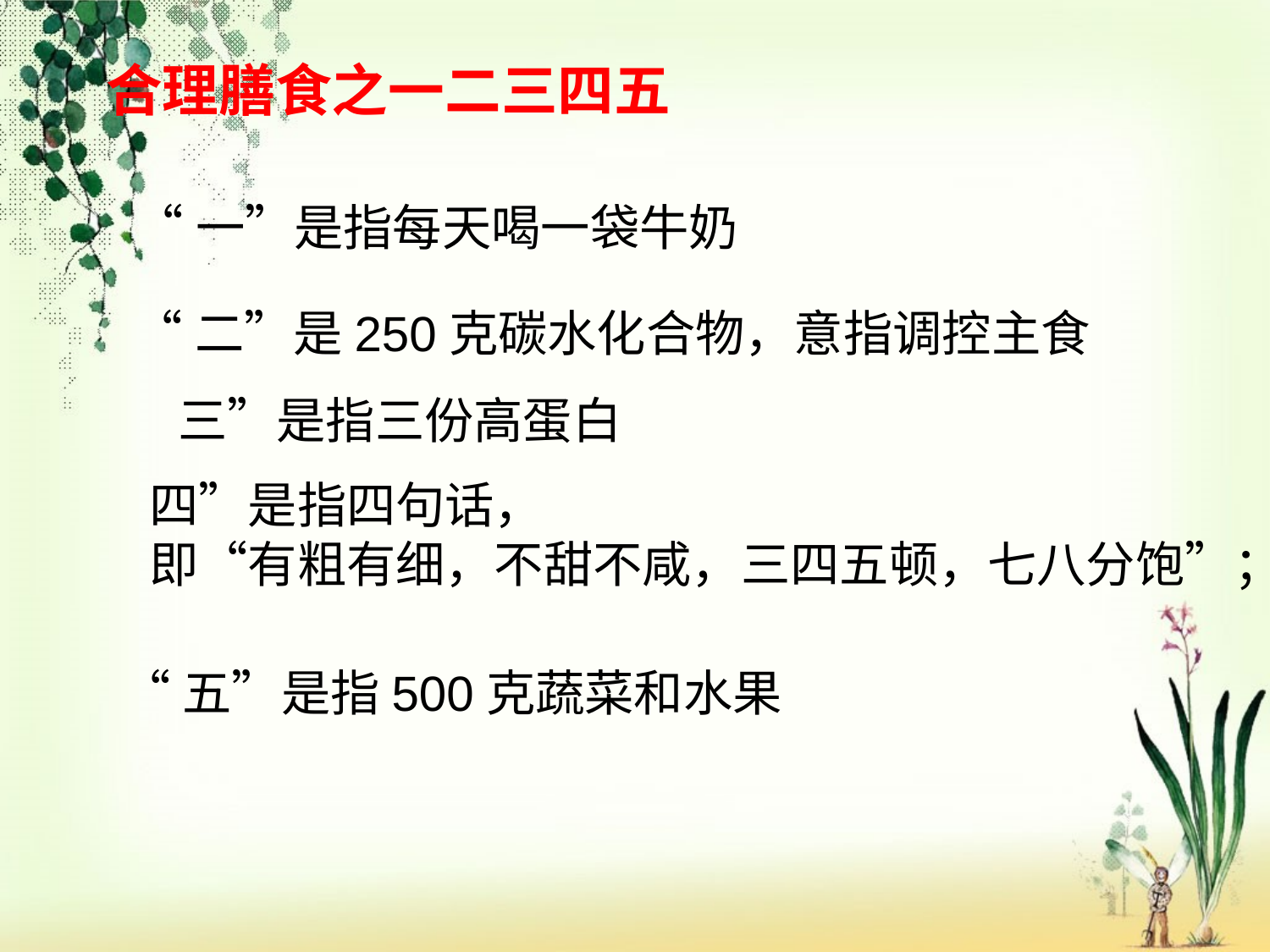

合理膳食之一二三四五

“一”是指每天喝一袋牛奶
“二”是250克碳水化合物，意指调控主食
三”是指三份高蛋白
四”是指四句话，
即“有粗有细，不甜不咸，三四五顿，七八分饱”；

“五”是指500克蔬菜和水果